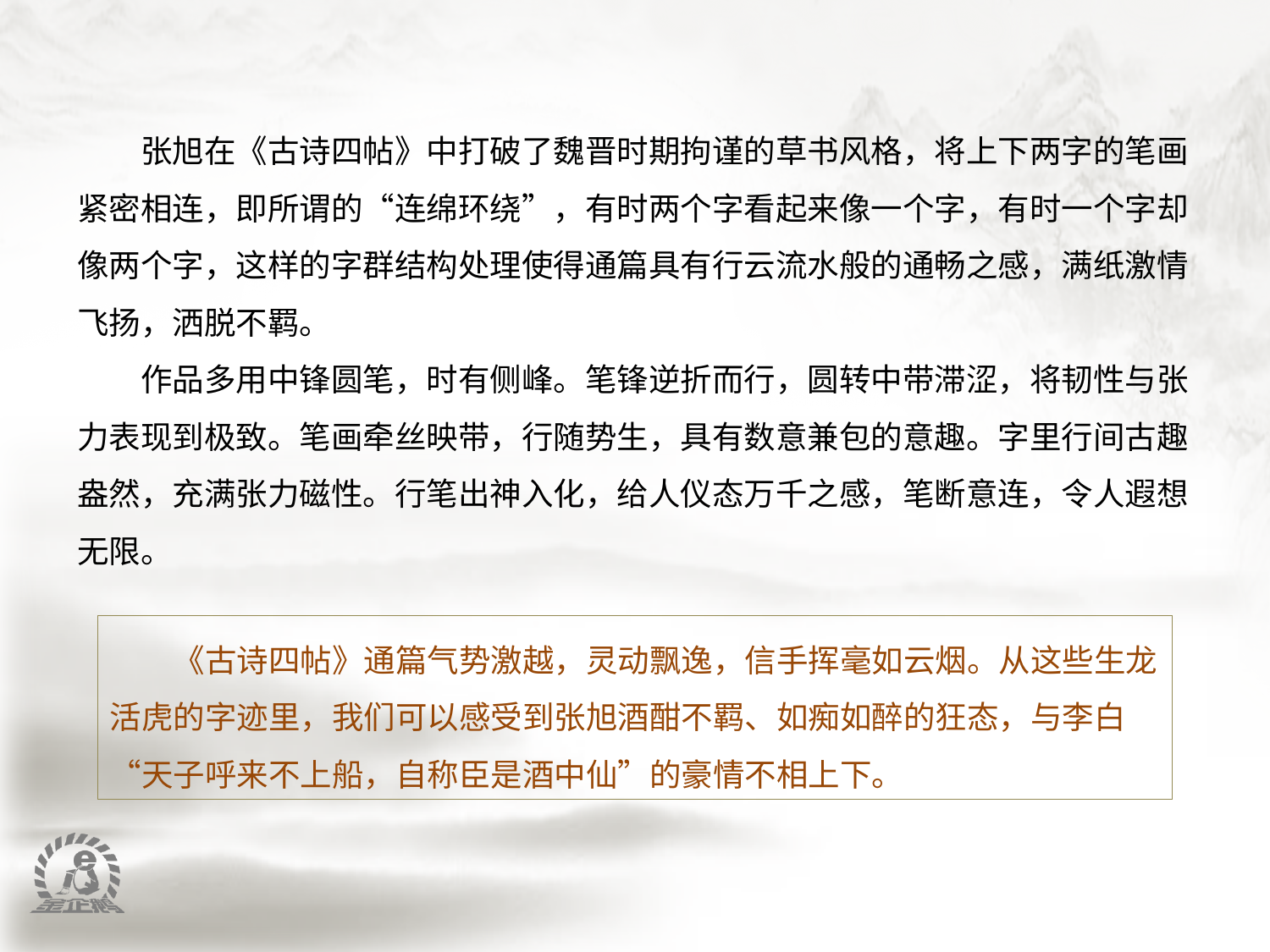

张旭在《古诗四帖》中打破了魏晋时期拘谨的草书风格，将上下两字的笔画紧密相连，即所谓的“连绵环绕”，有时两个字看起来像一个字，有时一个字却像两个字，这样的字群结构处理使得通篇具有行云流水般的通畅之感，满纸激情飞扬，洒脱不羁。
作品多用中锋圆笔，时有侧峰。笔锋逆折而行，圆转中带滞涩，将韧性与张力表现到极致。笔画牵丝映带，行随势生，具有数意兼包的意趣。字里行间古趣盎然，充满张力磁性。行笔出神入化，给人仪态万千之感，笔断意连，令人遐想无限。
《古诗四帖》通篇气势激越，灵动飘逸，信手挥毫如云烟。从这些生龙活虎的字迹里，我们可以感受到张旭酒酣不羁、如痴如醉的狂态，与李白“天子呼来不上船，自称臣是酒中仙”的豪情不相上下。